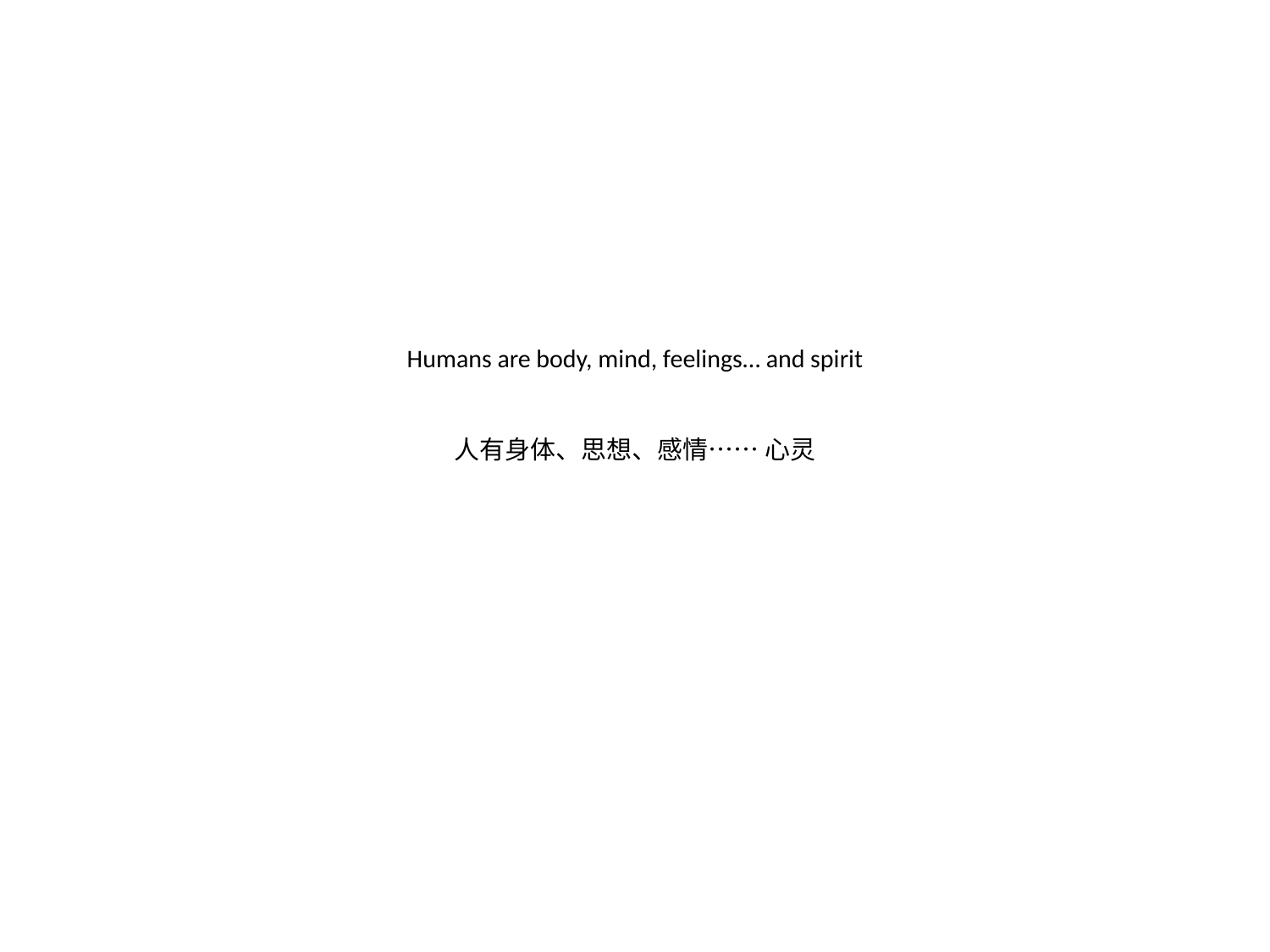

# Humans are body, mind, feelings… and spirit 人有身体、思想、感情…… 心灵